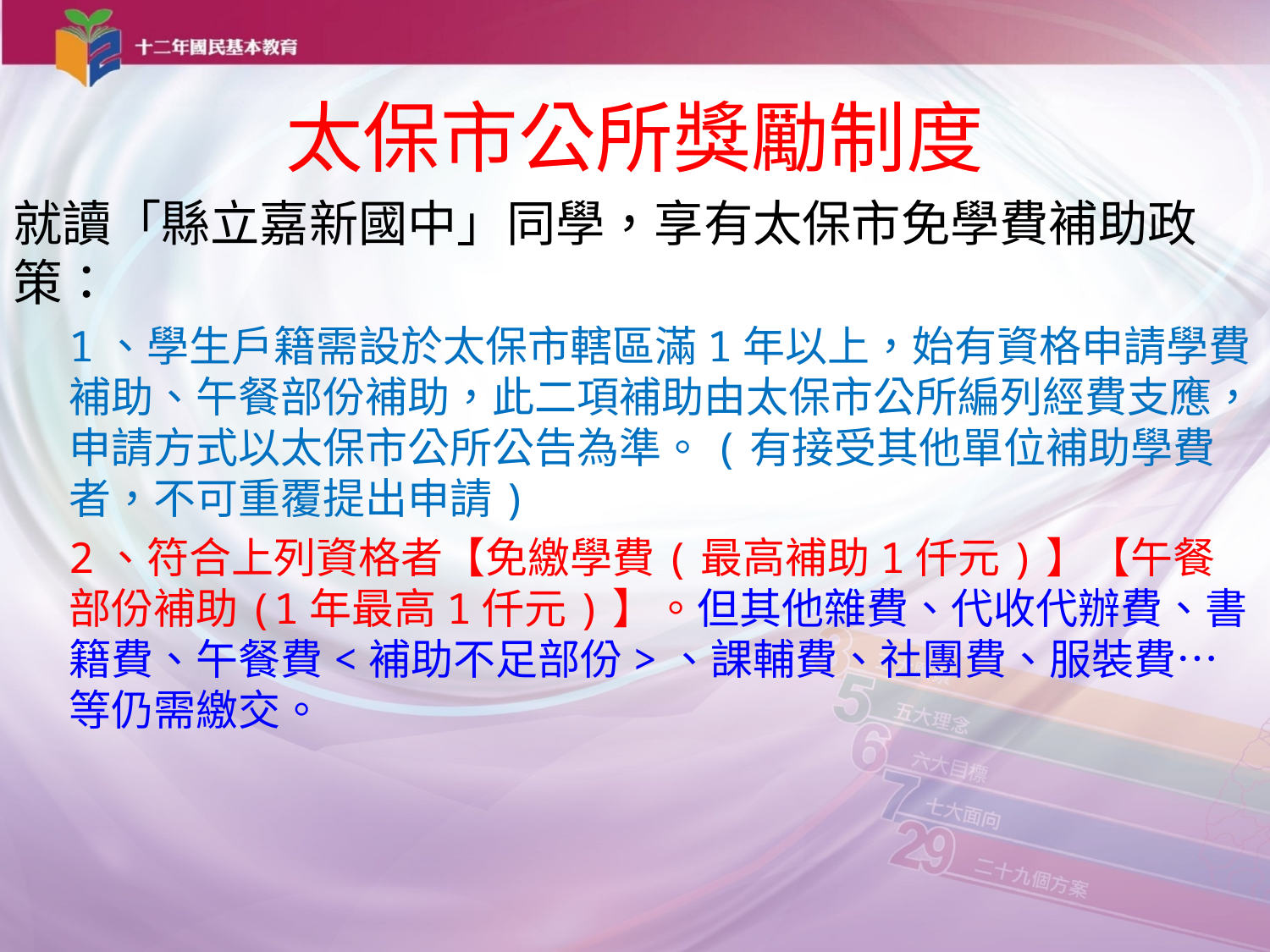

# 太保市公所獎勵制度
就讀「縣立嘉新國中」同學，享有太保市免學費補助政策：
1、學生戶籍需設於太保市轄區滿1年以上，始有資格申請學費補助、午餐部份補助，此二項補助由太保市公所編列經費支應，申請方式以太保市公所公告為準。(有接受其他單位補助學費者，不可重覆提出申請)
2、符合上列資格者【免繳學費(最高補助1仟元)】【午餐部份補助(1年最高1仟元)】。但其他雜費、代收代辦費、書籍費、午餐費<補助不足部份>、課輔費、社團費、服裝費…等仍需繳交。